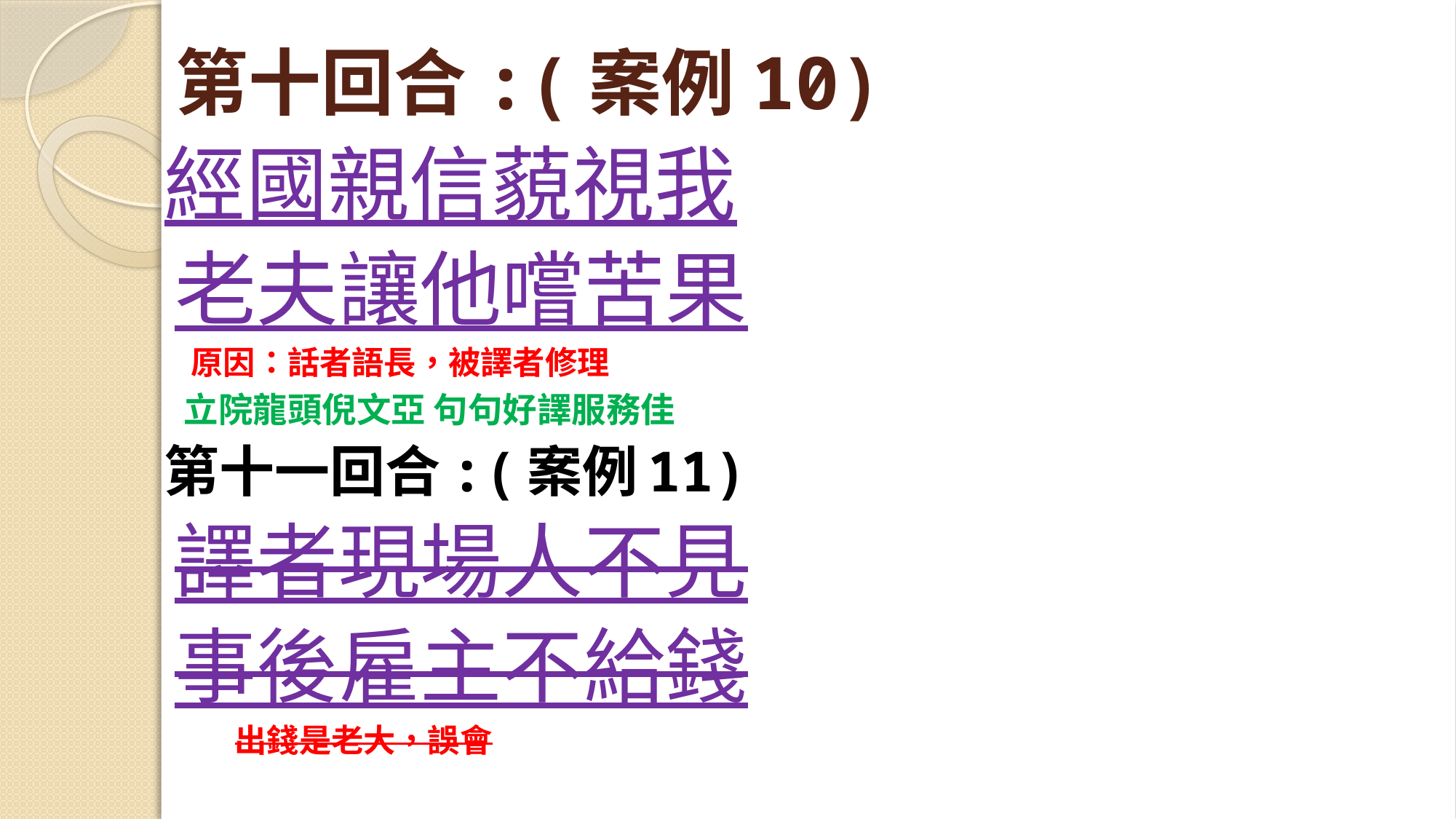

# 第十回合:(案例10)
 經國親信藐視我
 老夫讓他嚐苦果
      原因：話者語長，被譯者修理
     立院龍頭倪文亞 句句好譯服務佳
 第十一回合:(案例11)
 譯者現場人不見
 事後雇主不給錢
            出錢是老大，誤會